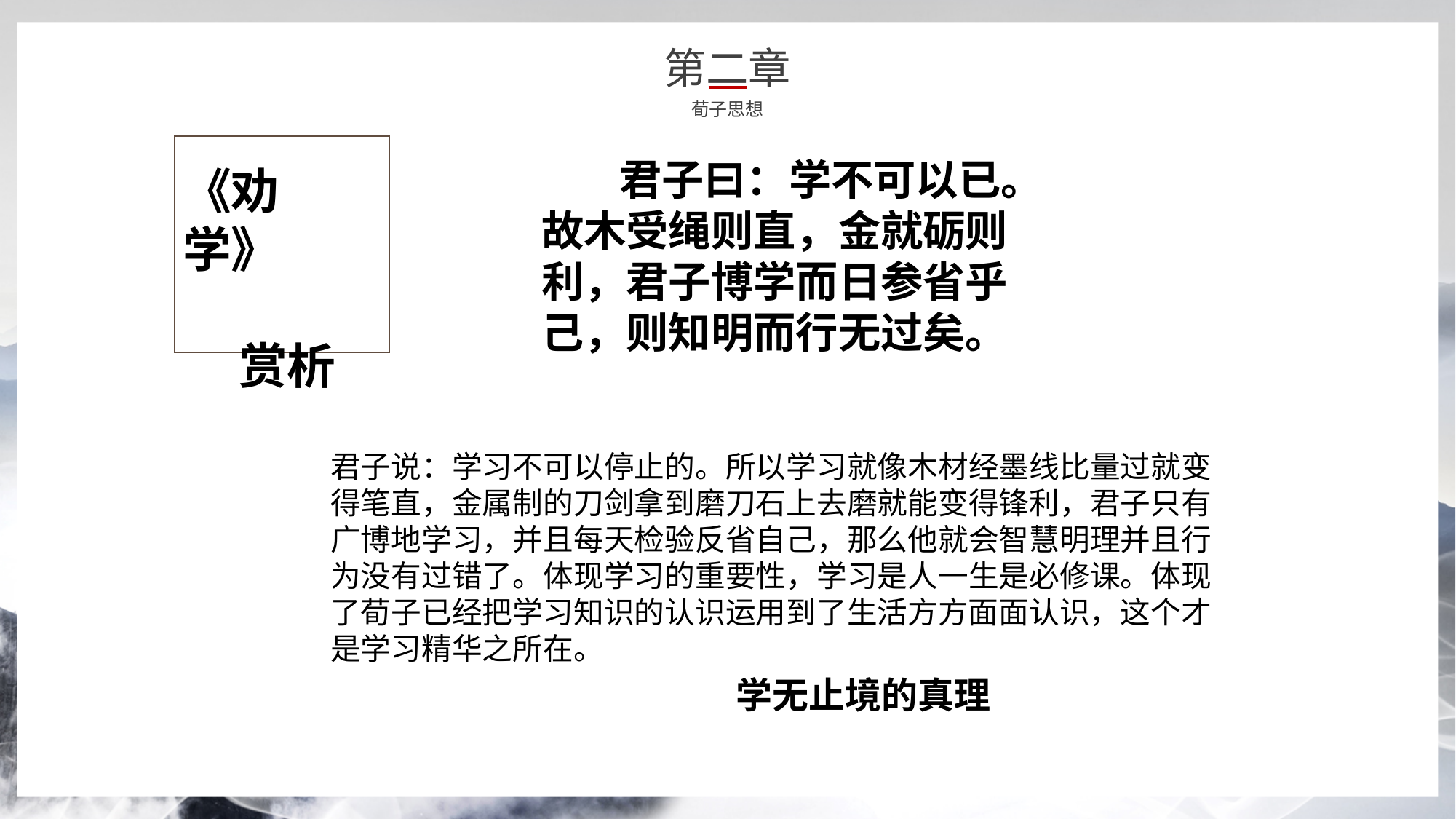

第二章
荀子思想

       君子曰：学不可以已。故木受绳则直，金就砺则利，君子博学而日参省乎己，则知明而行无过矣。
《劝学》

    赏析
君子说：学习不可以停止的。所以学习就像木材经墨线比量过就变得笔直，金属制的刀剑拿到磨刀石上去磨就能变得锋利，君子只有广博地学习，并且每天检验反省自己，那么他就会智慧明理并且行为没有过错了。体现学习的重要性，学习是人一生是必修课。体现了荀子已经把学习知识的认识运用到了生活方方面面认识，这个才是学习精华之所在。
学无止境的真理